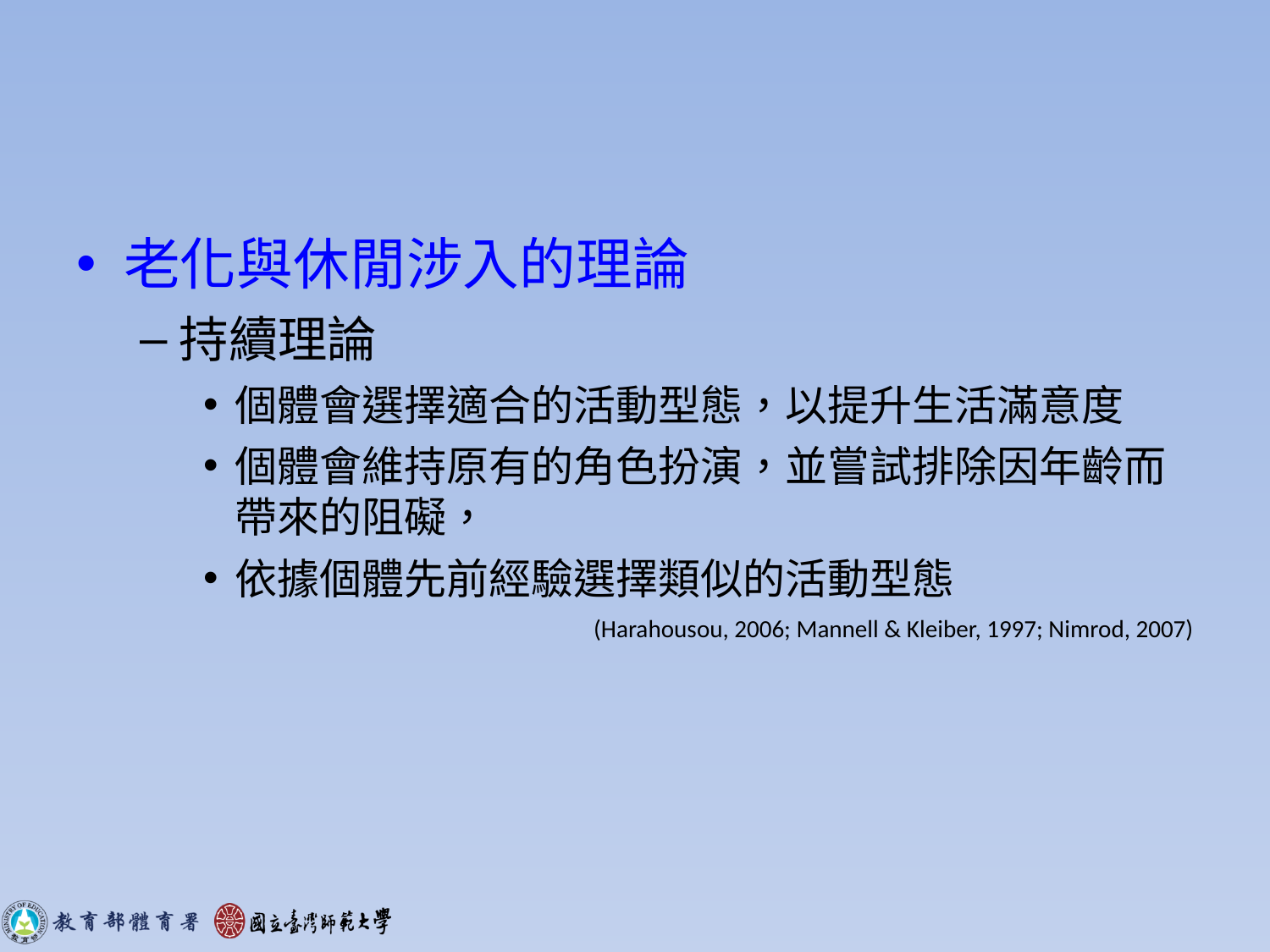

#
老化與休閒涉入的理論
持續理論
個體會選擇適合的活動型態，以提升生活滿意度
個體會維持原有的角色扮演，並嘗試排除因年齡而帶來的阻礙，
依據個體先前經驗選擇類似的活動型態
(Harahousou, 2006; Mannell & Kleiber, 1997; Nimrod, 2007)